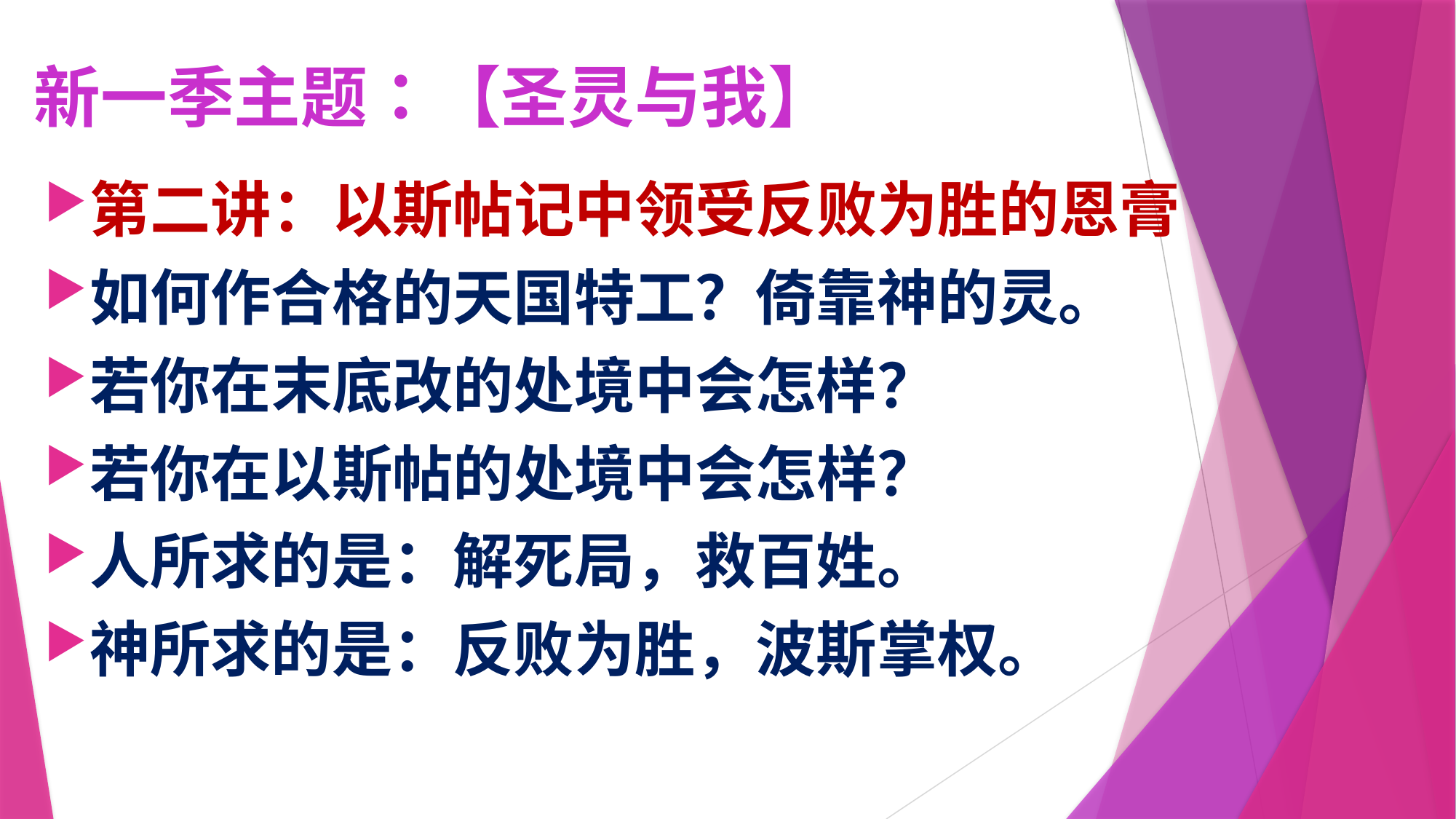

# 新一季主题：【圣灵与我】
第二讲：以斯帖记中领受反败为胜的恩膏
如何作合格的天国特工？倚靠神的灵。
若你在末底改的处境中会怎样？
若你在以斯帖的处境中会怎样？
人所求的是：解死局，救百姓。
神所求的是：反败为胜，波斯掌权。